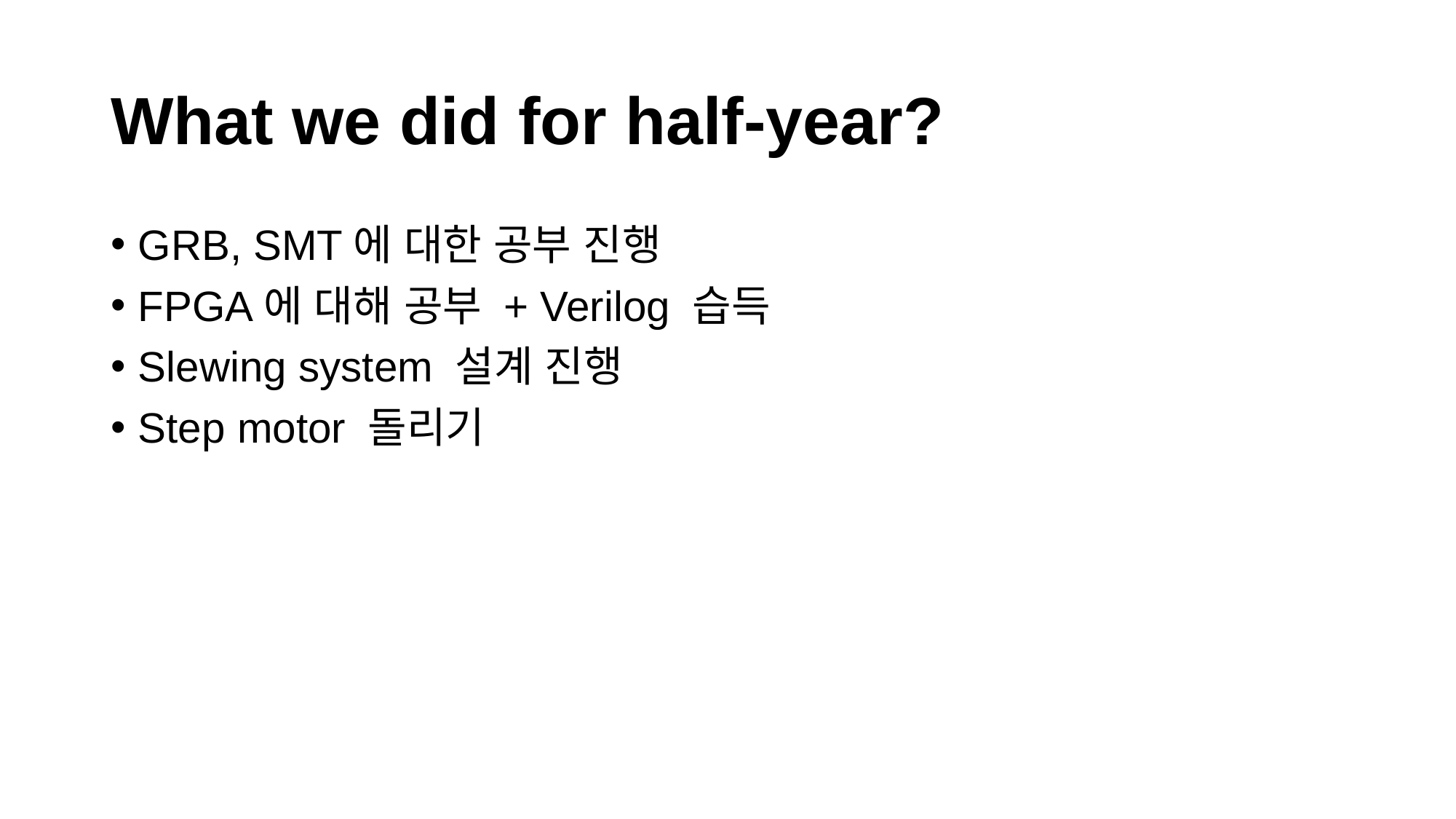

# What we did for half-year?
GRB, SMT에 대한 공부 진행
FPGA에 대해 공부 + Verilog 습득
Slewing system 설계 진행
Step motor 돌리기